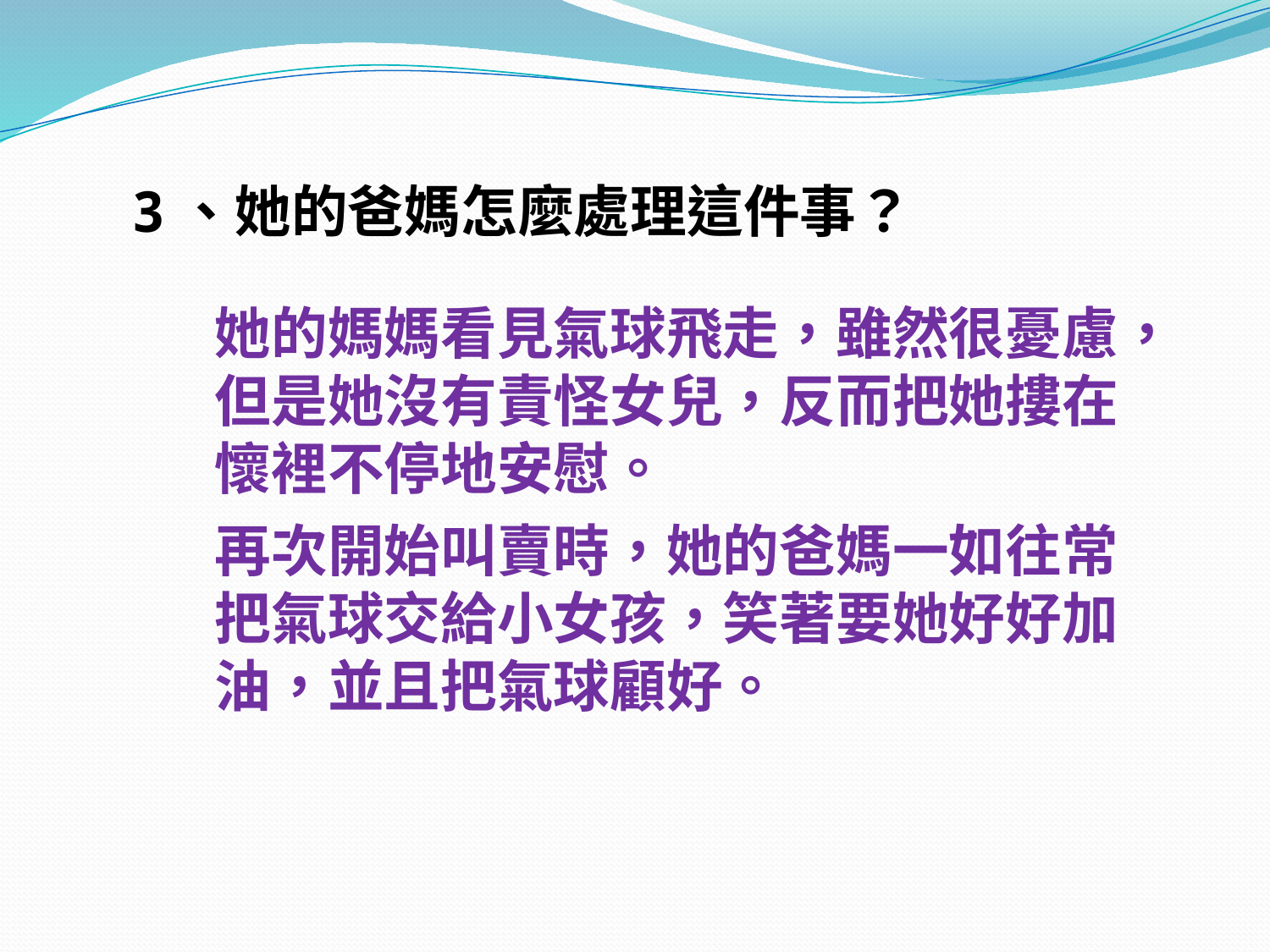

3、她的爸媽怎麼處理這件事？
她的媽媽看見氣球飛走，雖然很憂慮，但是她沒有責怪女兒，反而把她摟在懷裡不停地安慰。
再次開始叫賣時，她的爸媽一如往常把氣球交給小女孩，笑著要她好好加油，並且把氣球顧好。